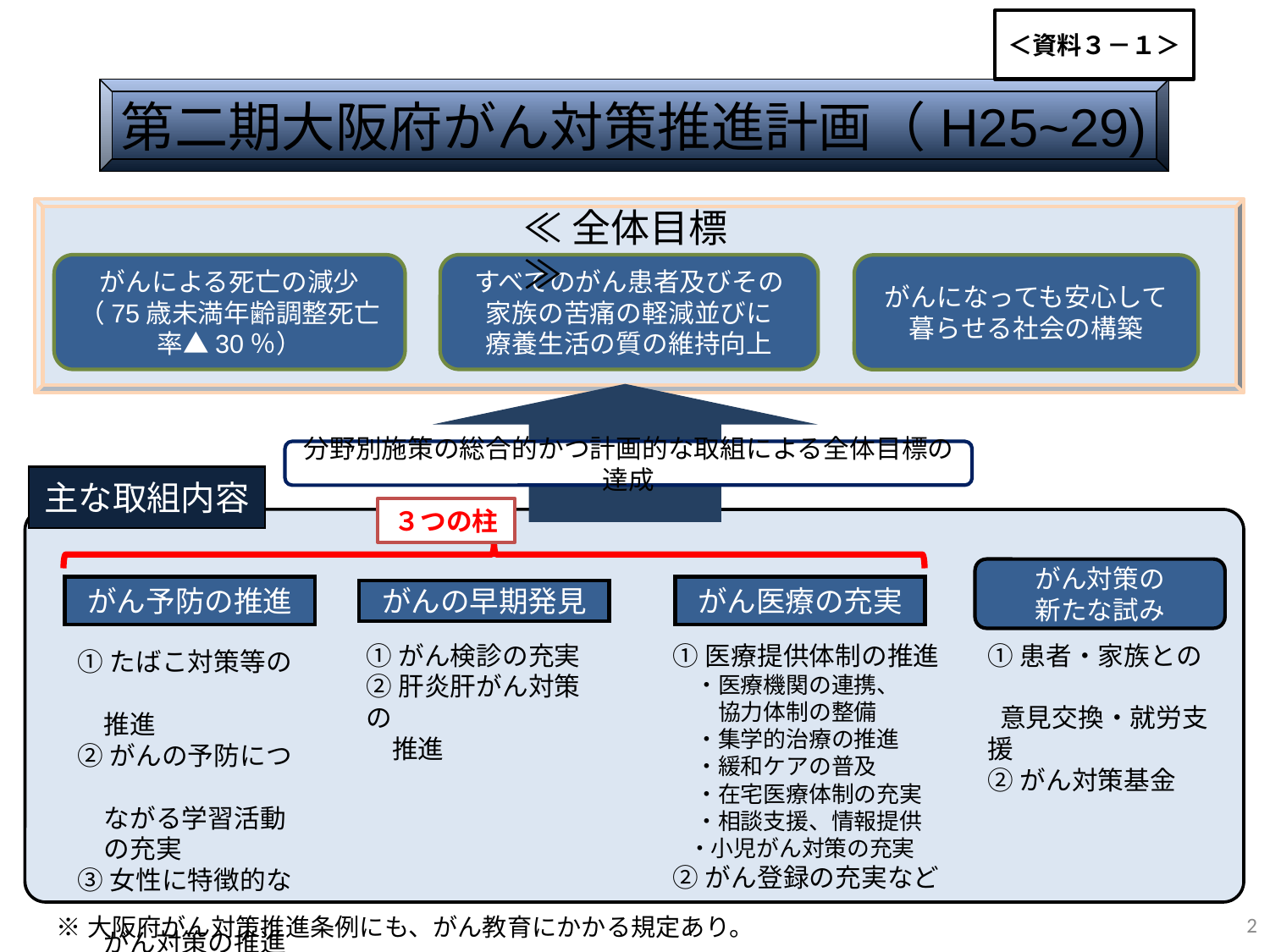

＜資料３－１＞
第二期大阪府がん対策推進計画（H25~29)

≪全体目標≫
がんによる死亡の減少
（75歳未満年齢調整死亡率▲30％）
すべてのがん患者及びその
家族の苦痛の軽減並びに
療養生活の質の維持向上
がんになっても安心して
暮らせる社会の構築

分野別施策の総合的かつ計画的な取組による全体目標の達成
主な取組内容
３つの柱

がん対策の
新たな試み
①患者・家族との
 意見交換・就労支援
②がん対策基金
がん医療の充実
①医療提供体制の推進
　・医療機関の連携、
　　協力体制の整備
　・集学的治療の推進
　・緩和ケアの普及
　・在宅医療体制の充実
　・相談支援、情報提供
  ・小児がん対策の充実
②がん登録の充実など
がん予防の推進
①たばこ対策等の
　推進
②がんの予防につ
　ながる学習活動
　の充実
③女性に特徴的な
　がん対策の推進
がんの早期発見
①がん検診の充実
②肝炎肝がん対策の
　推進
2
※大阪府がん対策推進条例にも、がん教育にかかる規定あり。